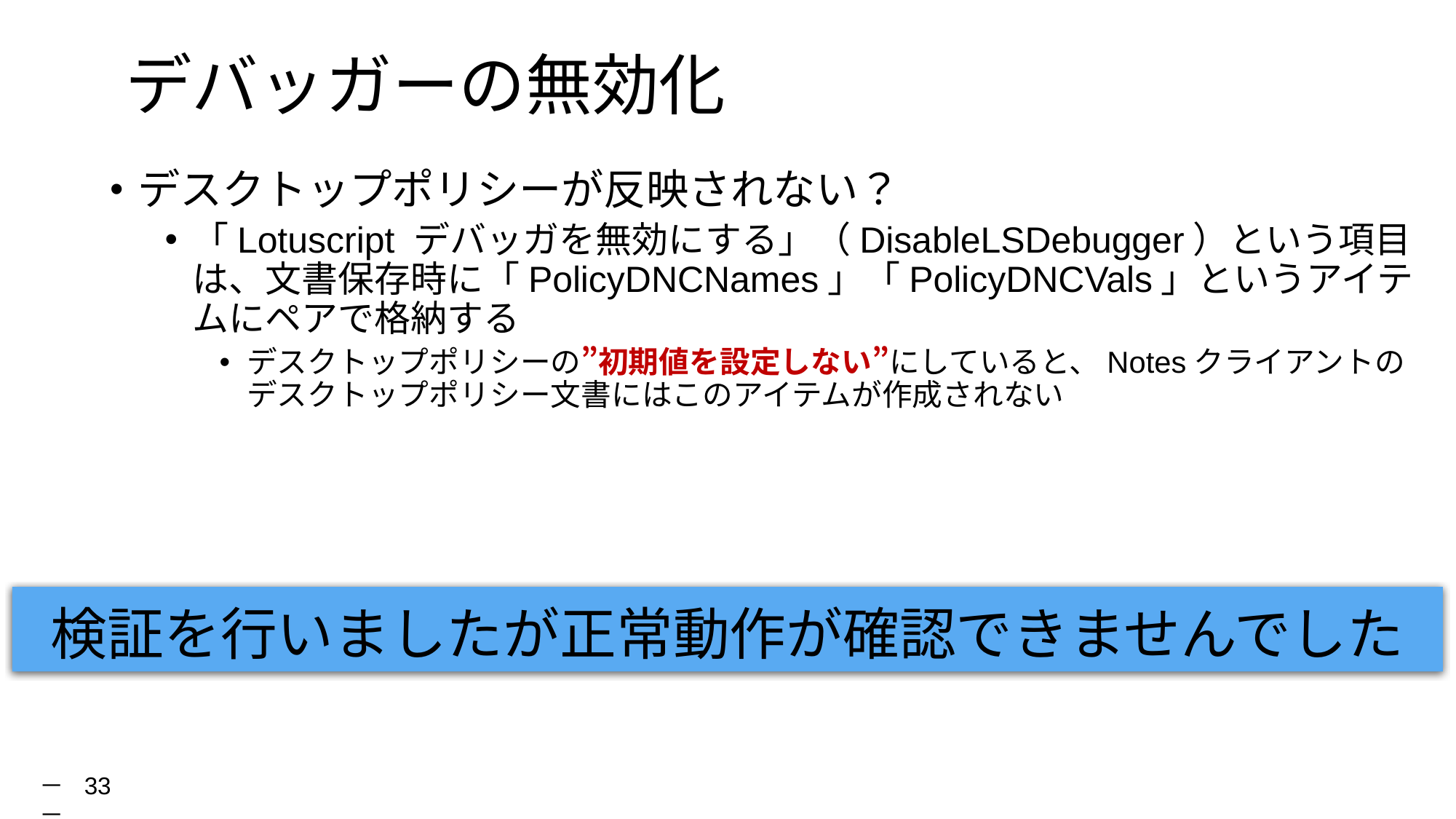

# デバッガーの無効化
デスクトップポリシーが反映されない？
「Lotuscript デバッガを無効にする」（DisableLSDebugger）という項目は、文書保存時に「PolicyDNCNames」「PolicyDNCVals」というアイテムにペアで格納する
デスクトップポリシーの”初期値を設定しない”にしていると、Notesクライアントのデスクトップポリシー文書にはこのアイテムが作成されない
検証を行いましたが正常動作が確認できませんでした
－  33 －